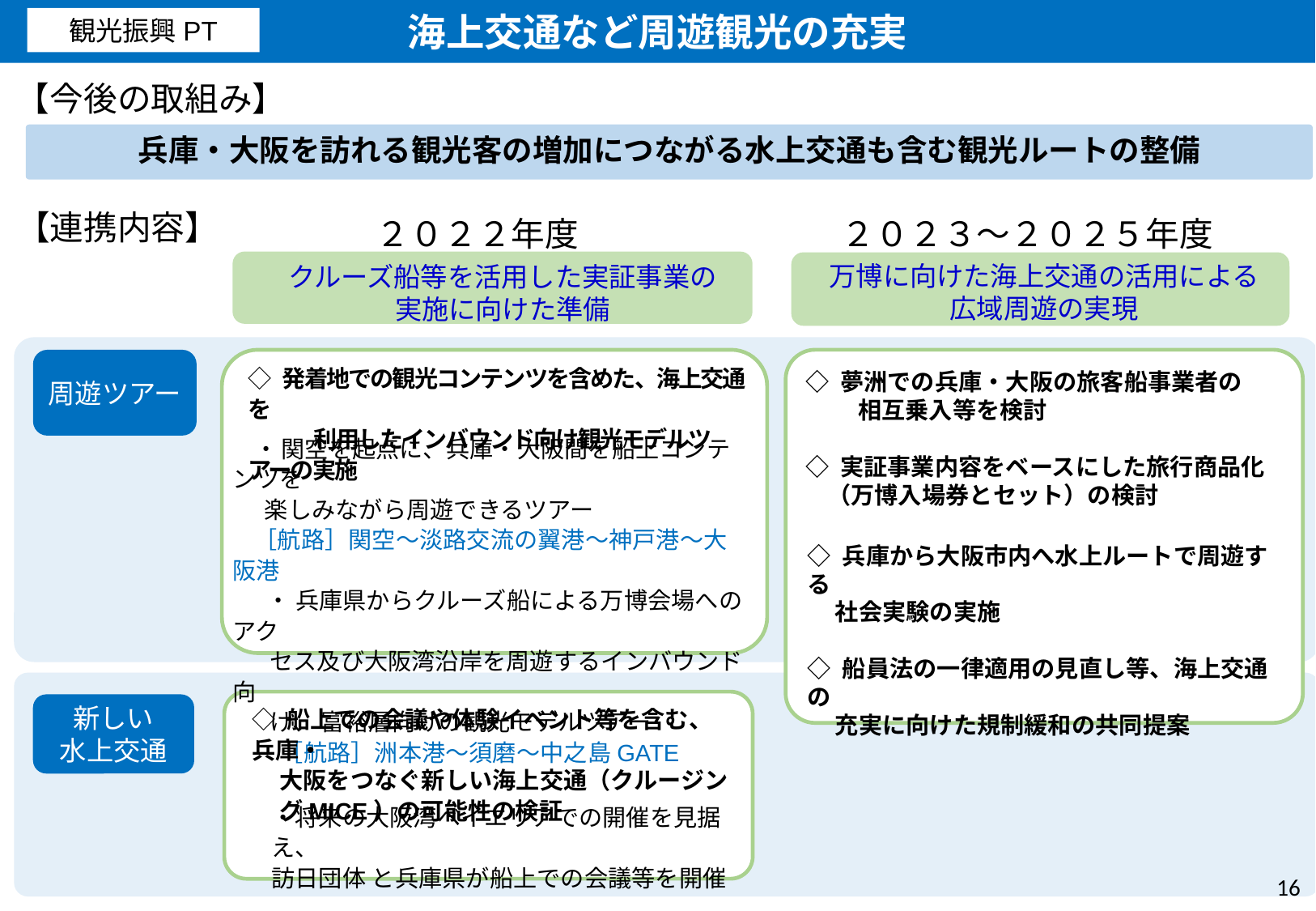

海上交通など周遊観光の充実
観光振興PT
【今後の取組み】
兵庫・大阪を訪れる観光客の増加につながる水上交通も含む観光ルートの整備
【連携内容】
２０２２年度
２０２３～２０２５年度

  万博に向けた海上交通の活用による
  広域周遊の実現
クルーズ船等を活用した実証事業の
実施に向けた準備

周遊ツアー

◇ 発着地での観光コンテンツを含めた、海上交通を
　　　利用したインバウンド向け観光モデルツアーの実施

◇ 夢洲での兵庫・大阪の旅客船事業者の
　　 相互乗入等を検討

◇ 実証事業内容をベースにした旅行商品化
   （万博入場券とセット）の検討

    ・ 関空を起点に、兵庫・大阪間を船上コンテンツを
     楽しみながら周遊できるツアー
   ［航路］関空～淡路交流の翼港～神戸港～大阪港
　  ・ 兵庫県からクルーズ船による万博会場へのアク
      セス及び大阪湾沿岸を周遊するインバウンド向
      け、 富裕層向けの観光モデルツアー
　　［航路］洲本港～須磨～中之島GATE
◇ 兵庫から大阪市内へ水上ルートで周遊する
    社会実験の実施

◇ 船員法の一律適用の見直し等、海上交通の
    充実に向けた規制緩和の共同提案

新しい
水上交通
◇ 船上での会議や体験イベント等を含む、兵庫・
    大阪をつなぐ新しい海上交通（クルージン
    グMICE）の可能性の検証
・将来の大阪湾ベイエリアでの開催を見据え、
訪日団体 と兵庫県が船上での会議等を開催
16